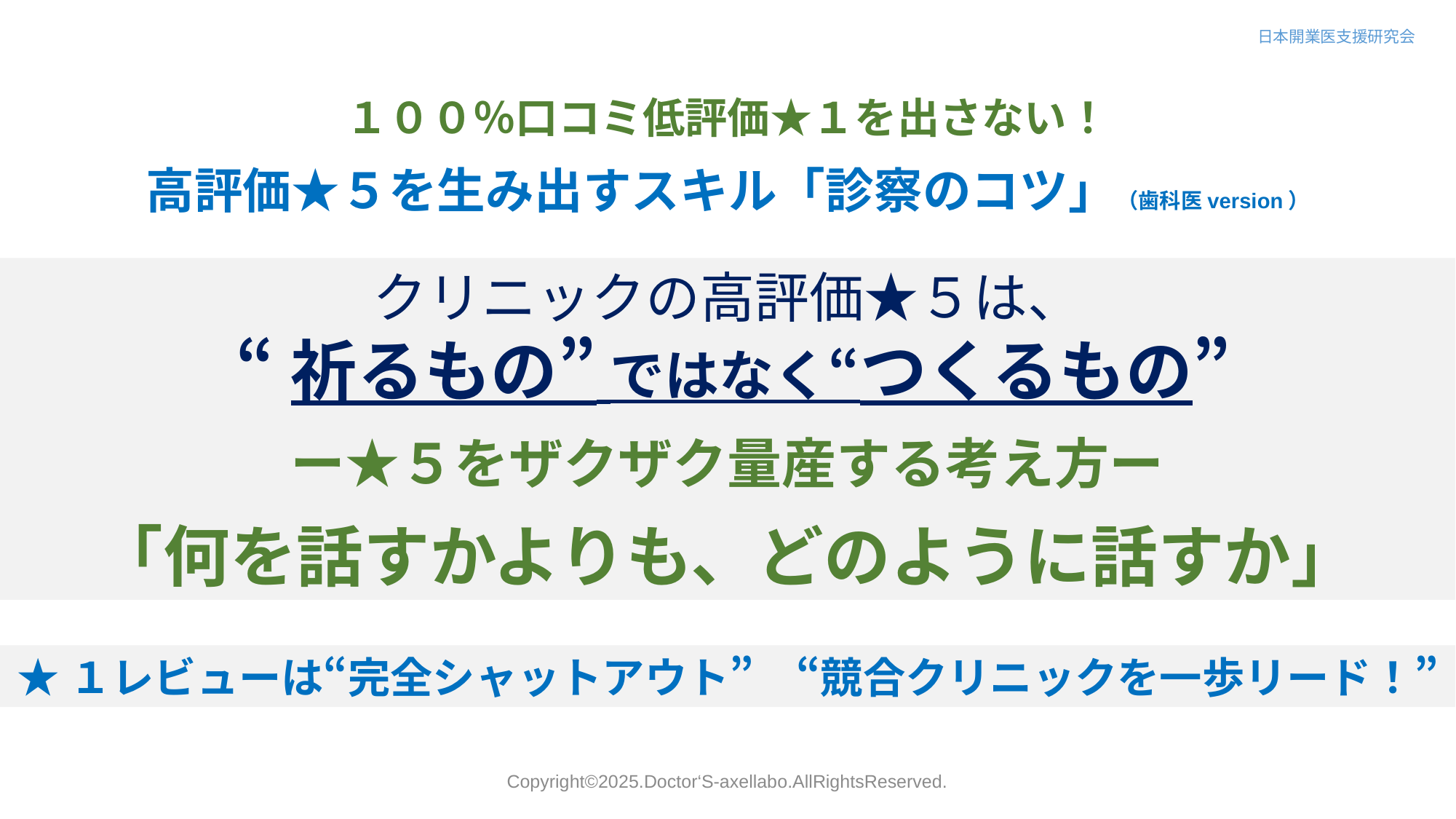

日本開業医支援研究会
１００％口コミ低評価★１を出さない！

高評価★５を生み出すスキル「診察のコツ」（歯科医version）
クリニックの高評価★５は、
 “祈るもの” ではなく“つくるもの”

ー★５をザクザク量産する考え方ー

「何を話すかよりも、どのように話すか」
★１レビューは“完全シャットアウト”　“競合クリニックを一歩リード！”
Copyright©2025.Doctor‘S-axellabo.AllRightsReserved.